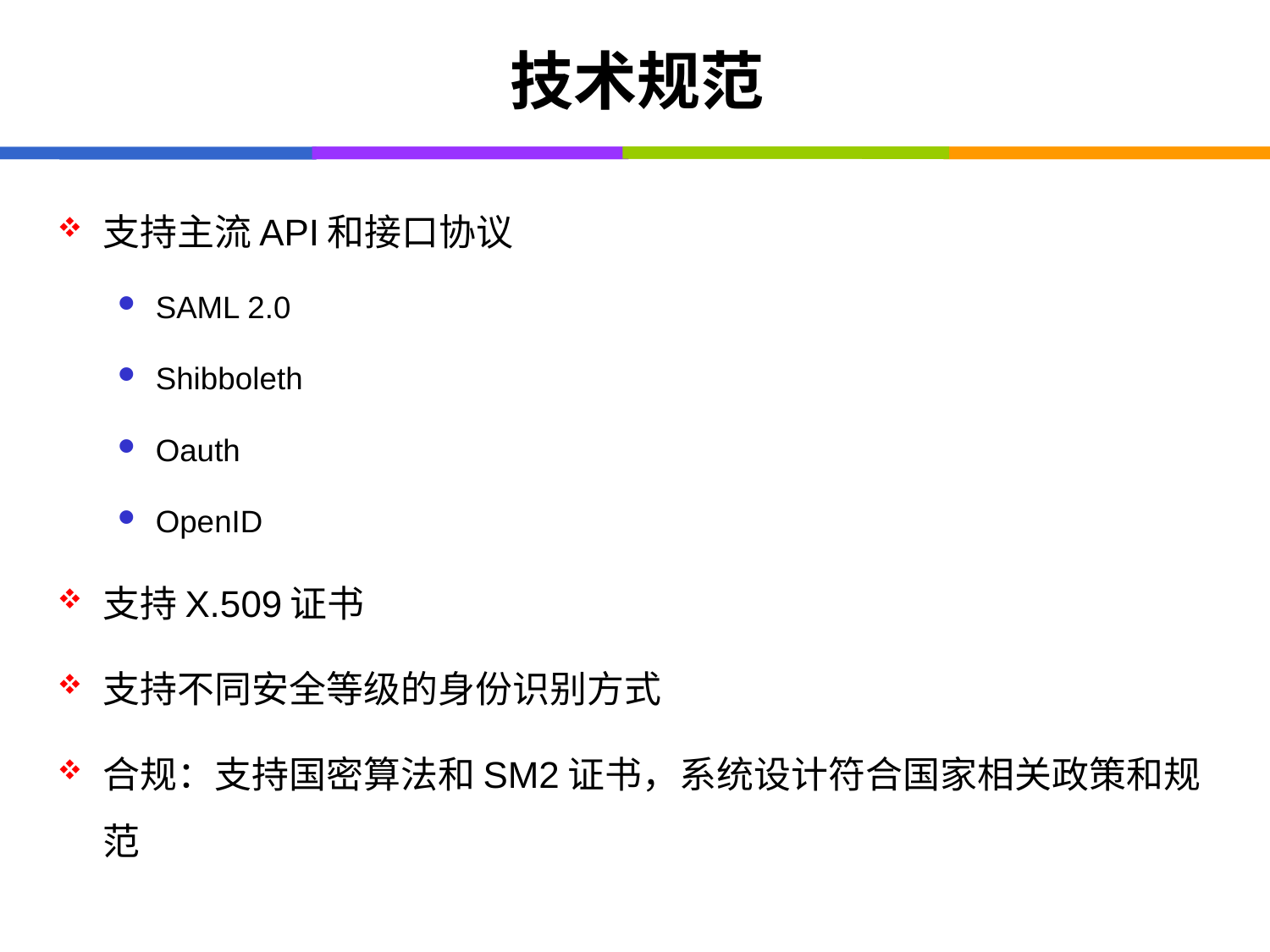

# 技术规范
支持主流API和接口协议
SAML 2.0
Shibboleth
Oauth
OpenID
支持X.509证书
支持不同安全等级的身份识别方式
合规：支持国密算法和SM2证书，系统设计符合国家相关政策和规范